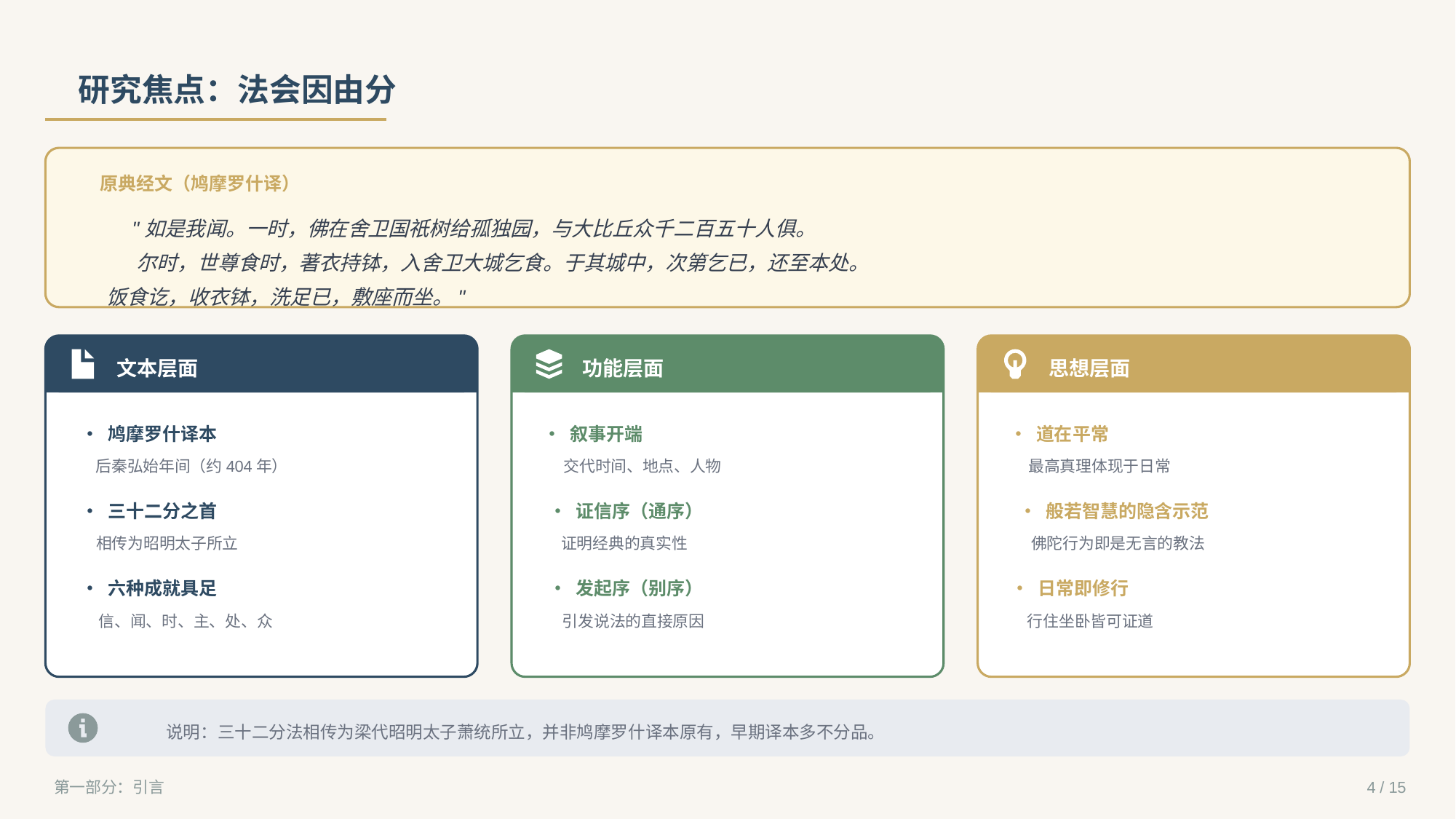

研究焦点：法会因由分

原典经文（鸠摩罗什译）
"如是我闻。一时，佛在舍卫国祇树给孤独园，与大比丘众千二百五十人俱。
尔时，世尊食时，著衣持钵，入舍卫大城乞食。于其城中，次第乞已，还至本处。
饭食讫，收衣钵，洗足已，敷座而坐。"

文本层面

• 鸠摩罗什译本
后秦弘始年间（约404年）
• 三十二分之首
相传为昭明太子所立
• 六种成就具足
信、闻、时、主、处、众

功能层面

• 叙事开端
交代时间、地点、人物
• 证信序（通序）
证明经典的真实性
• 发起序（别序）
引发说法的直接原因

思想层面

• 道在平常
最高真理体现于日常
• 般若智慧的隐含示范
佛陀行为即是无言的教法
• 日常即修行
行住坐卧皆可证道

说明：三十二分法相传为梁代昭明太子萧统所立，并非鸠摩罗什译本原有，早期译本多不分品。
第一部分：引言
4 / 15